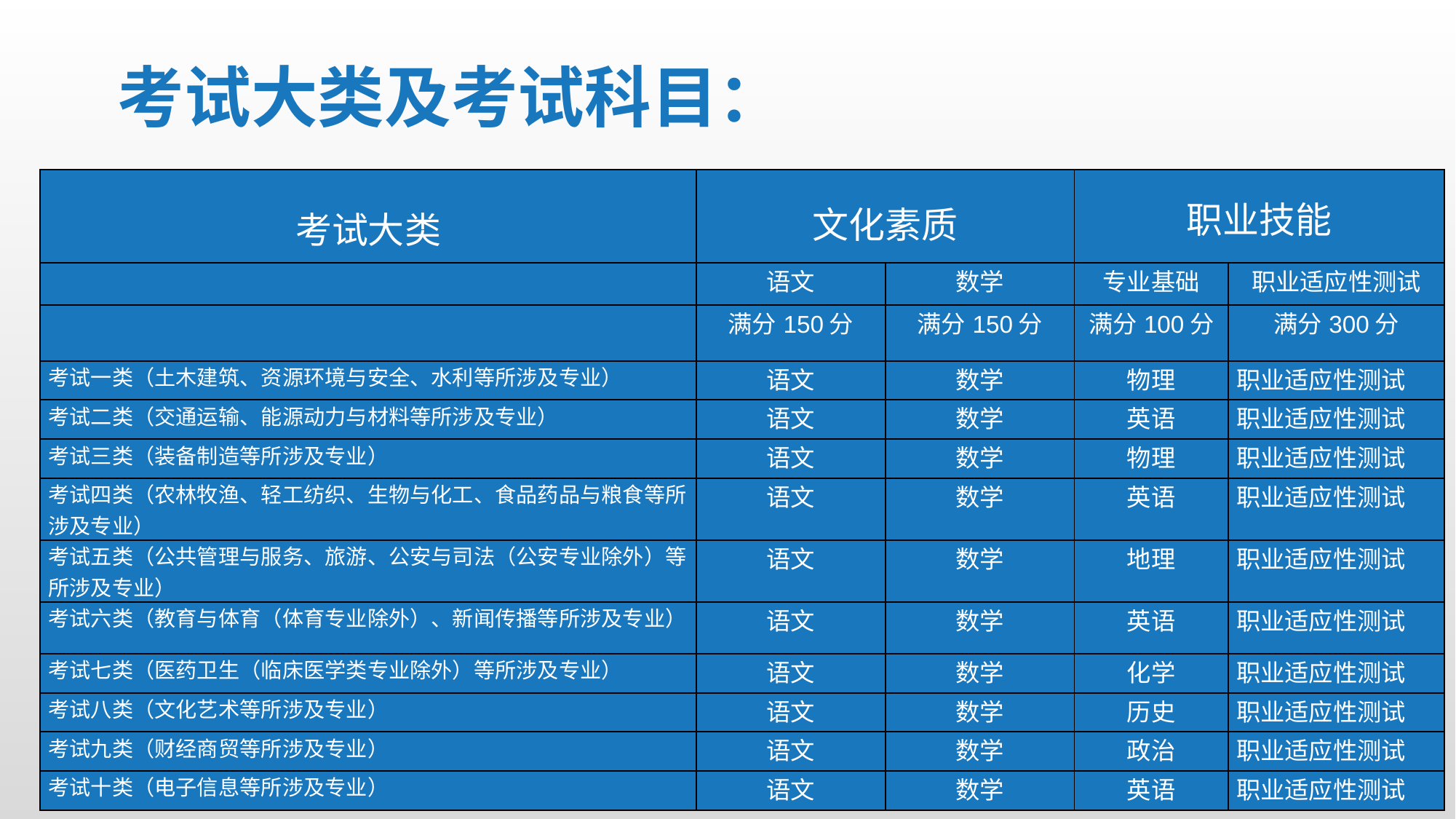

考试大类及考试科目：
| 考试大类 | 文化素质 |  | 职业技能 |  |
| --- | --- | --- | --- | --- |
|  | 语文 | 数学 | 专业基础 | 职业适应性测试 |
|  | 满分150分 | 满分150分 | 满分100分 | 满分300分 |
| 考试一类（土木建筑、资源环境与安全、水利等所涉及专业） | 语文 | 数学 | 物理 | 职业适应性测试 |
| 考试二类（交通运输、能源动力与材料等所涉及专业） | 语文 | 数学 | 英语 | 职业适应性测试 |
| 考试三类（装备制造等所涉及专业） | 语文 | 数学 | 物理 | 职业适应性测试 |
| 考试四类（农林牧渔、轻工纺织、生物与化工、食品药品与粮食等所涉及专业） | 语文 | 数学 | 英语 | 职业适应性测试 |
| 考试五类（公共管理与服务、旅游、公安与司法（公安专业除外）等所涉及专业） | 语文 | 数学 | 地理 | 职业适应性测试 |
| 考试六类（教育与体育（体育专业除外）、新闻传播等所涉及专业） | 语文 | 数学 | 英语 | 职业适应性测试 |
| 考试七类（医药卫生（临床医学类专业除外）等所涉及专业） | 语文 | 数学 | 化学 | 职业适应性测试 |
| 考试八类（文化艺术等所涉及专业） | 语文 | 数学 | 历史 | 职业适应性测试 |
| 考试九类（财经商贸等所涉及专业） | 语文 | 数学 | 政治 | 职业适应性测试 |
| 考试十类（电子信息等所涉及专业） | 语文 | 数学 | 英语 | 职业适应性测试 |